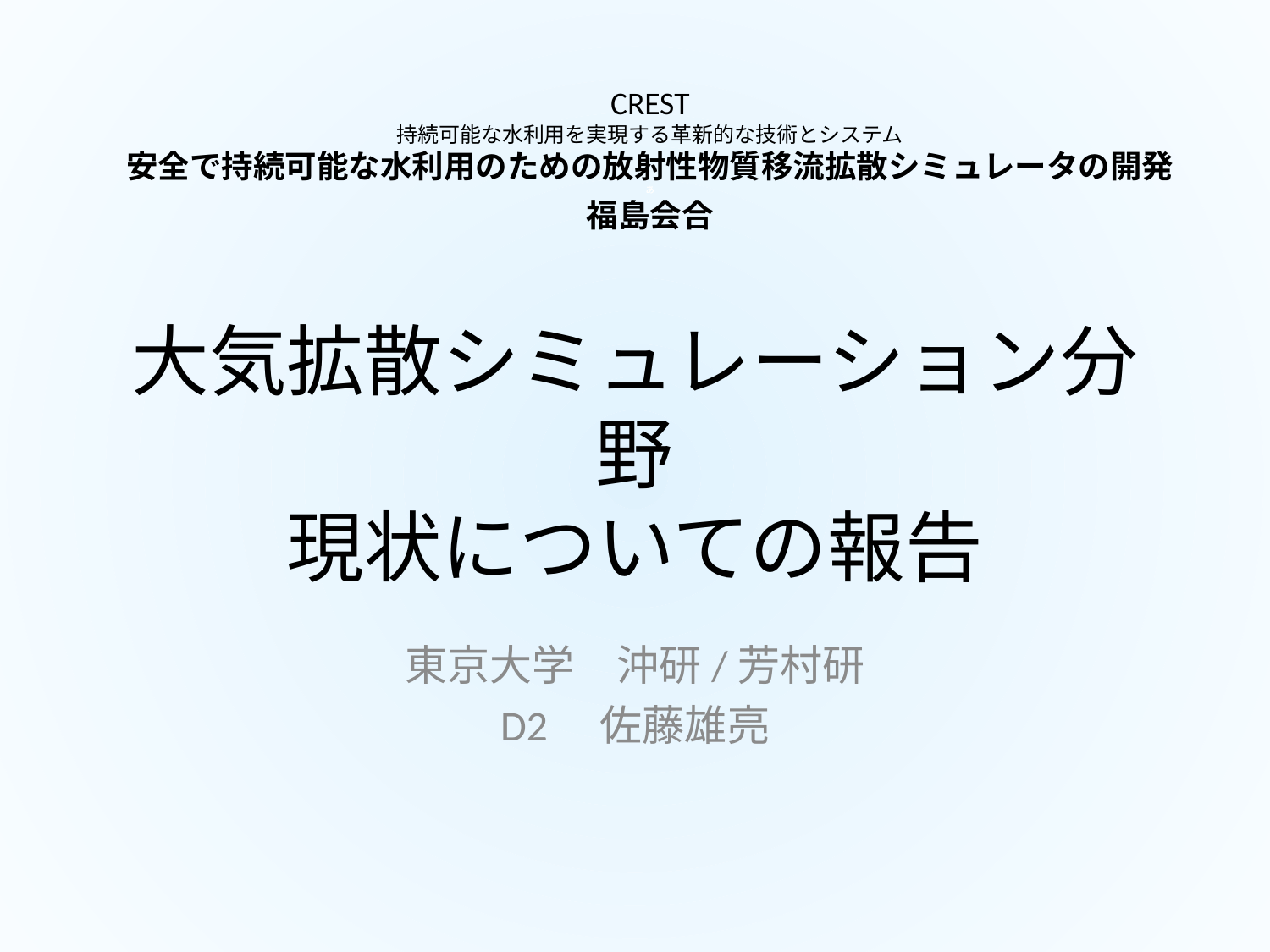

# CREST 持続可能な水利用を実現する革新的な技術とシステム 安全で持続可能な水利用のための放射性物質移流拡散シミュレータの開発 あ 福島会合
大気拡散シミュレーション分野
現状についての報告
東京大学　沖研/芳村研
D2　佐藤雄亮